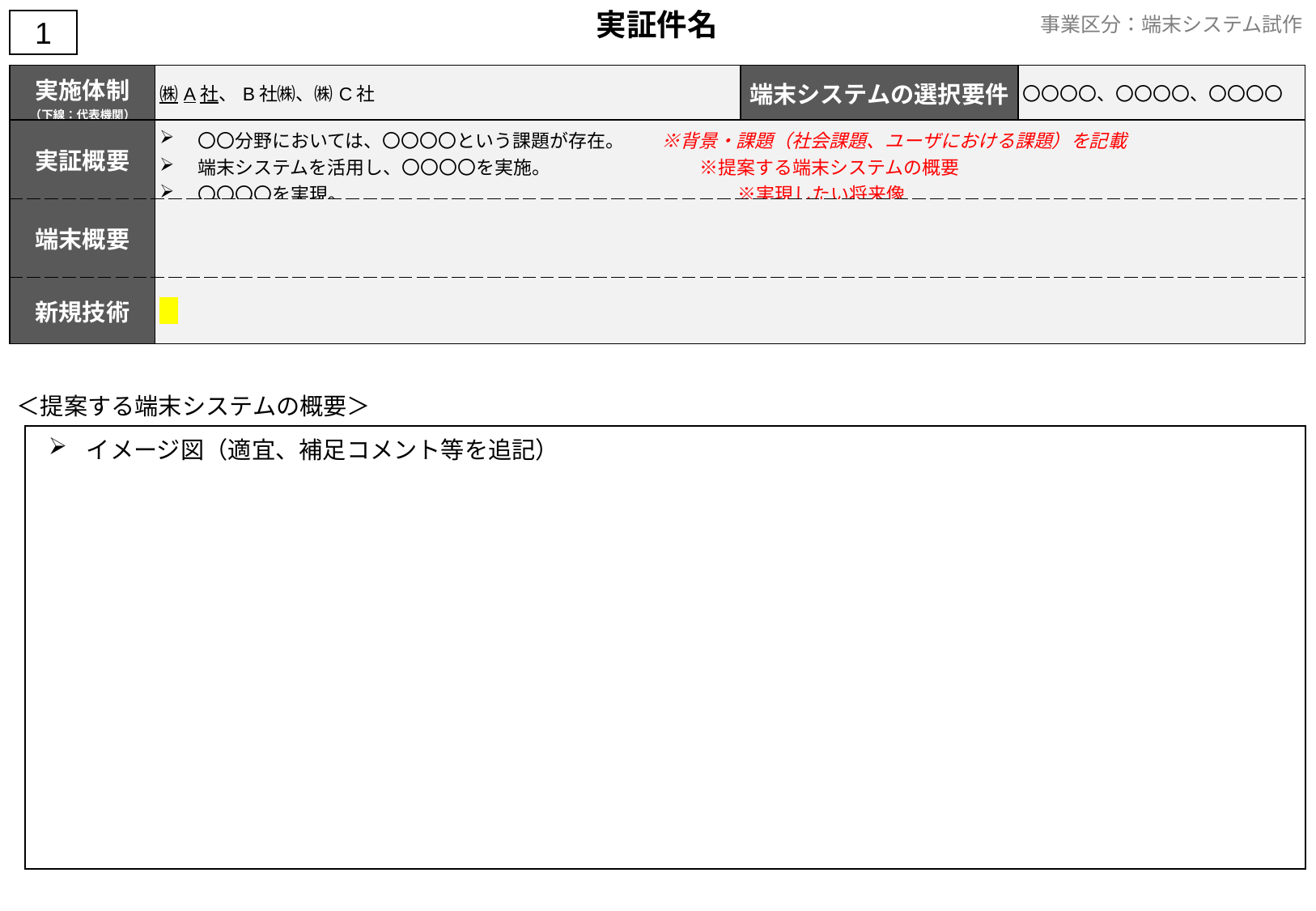

実証件名
1
| 実施体制 （下線：代表機関） | ㈱A社、B社㈱、㈱C社 | 端末システムの選択要件 | 〇〇〇〇、〇〇〇〇、〇〇〇〇 |
| --- | --- | --- | --- |
| 実証概要 | 〇〇分野においては、〇〇〇〇という課題が存在。　　※背景・課題（社会課題、ユーザにおける課題）を記載 端末システムを活用し、〇〇〇〇を実施。　　　　　　　　※提案する端末システムの概要 〇〇〇〇を実現。　　　　　　　　　　　　　　　　　　　　　※実現したい将来像 |  |  |
| 端末概要 |  |  |  |
| 新規技術 |  |  |  |
＜提案する端末システムの概要＞

イメージ図（適宜、補足コメント等を追記）